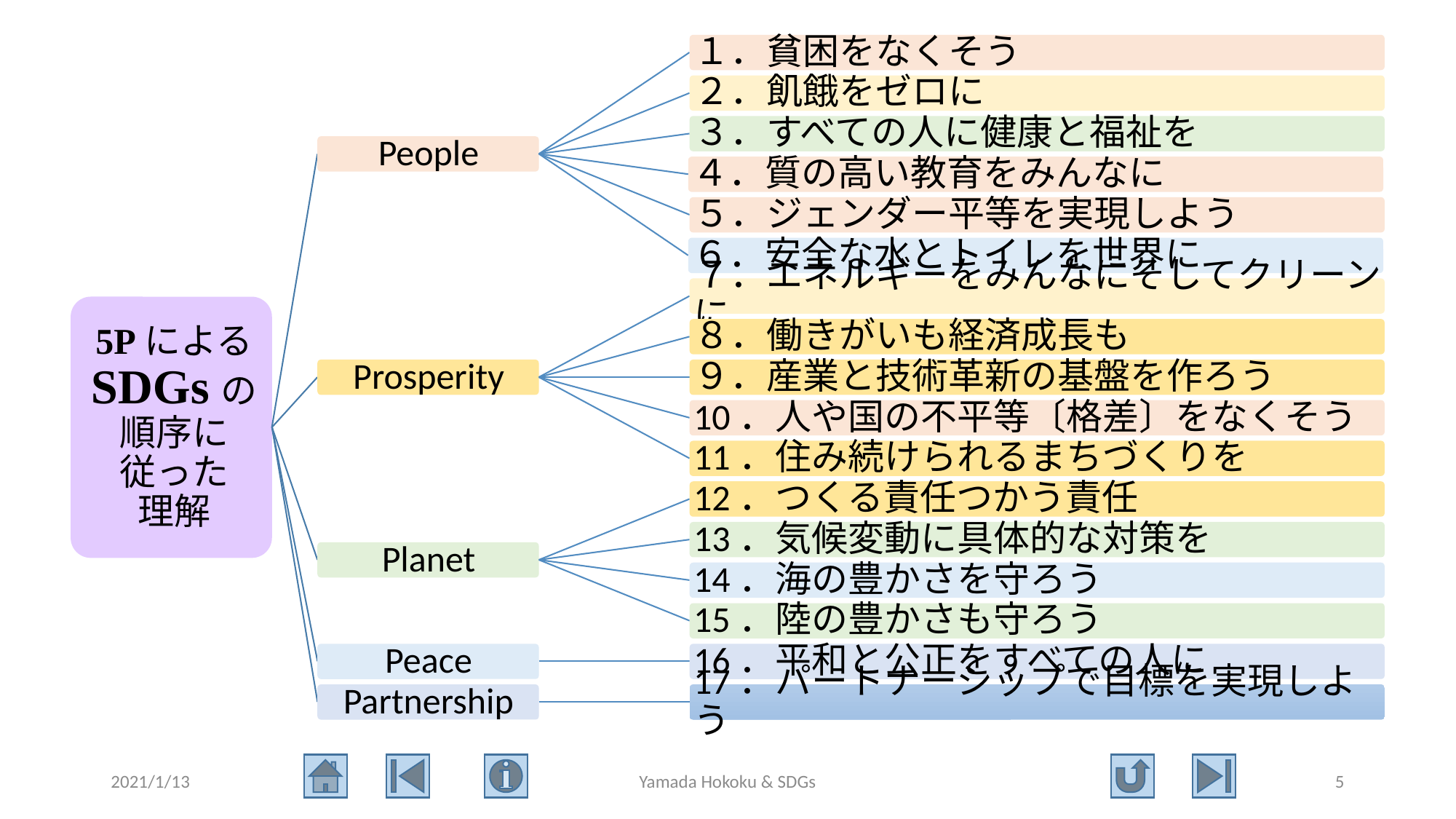

5Pによる
SDGsの
順序に
従った
理解

People

１．貧困をなくそう

２．飢餓をゼロに

３．すべての人に健康と福祉を

４．質の高い教育をみんなに

５．ジェンダー平等を実現しよう

６．安全な水とトイレを世界に

Prosperity

７．エネルギーをみんなにそしてクリーンに

８．働きがいも経済成長も

９．産業と技術革新の基盤を作ろう

10．人や国の不平等〔格差〕をなくそう

11．住み続けられるまちづくりを

Planet

12．つくる責任つかう責任

13．気候変動に具体的な対策を

14．海の豊かさを守ろう

15．陸の豊かさも守ろう

Peace

16．平和と公正をすべての人に

Partnership

17．パートナーシップで目標を実現しよう
2021/1/13
Yamada Hokoku & SDGs
5